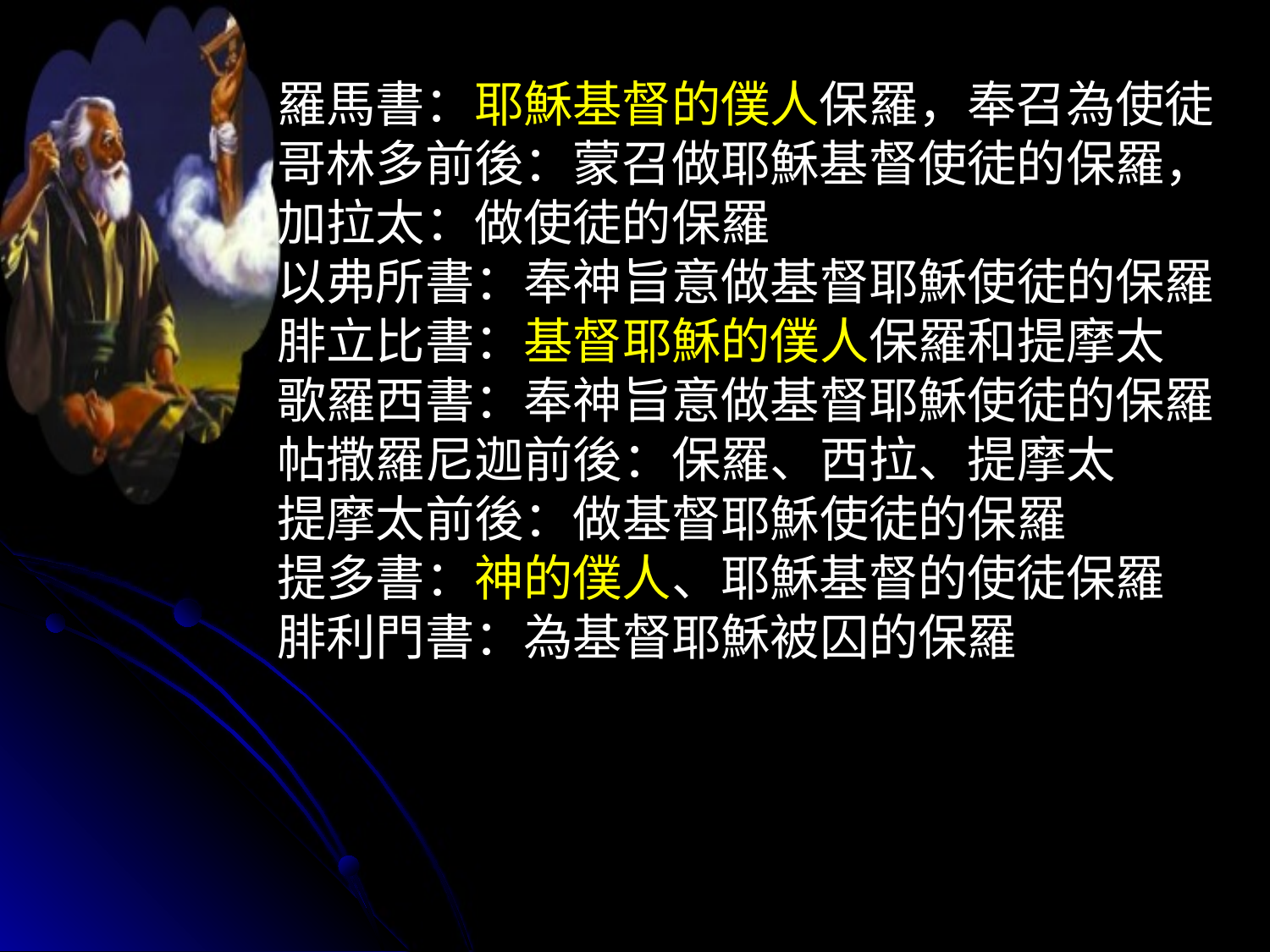

羅馬書：耶穌基督的僕人保羅，奉召為使徒
哥林多前後：蒙召做耶穌基督使徒的保羅，
加拉太：做使徒的保羅
以弗所書：奉神旨意做基督耶穌使徒的保羅腓立比書：基督耶穌的僕人保羅和提摩太
歌羅西書：奉神旨意做基督耶穌使徒的保羅帖撒羅尼迦前後：保羅、西拉、提摩太
提摩太前後：做基督耶穌使徒的保羅
提多書：神的僕人、耶穌基督的使徒保羅
腓利門書：為基督耶穌被囚的保羅